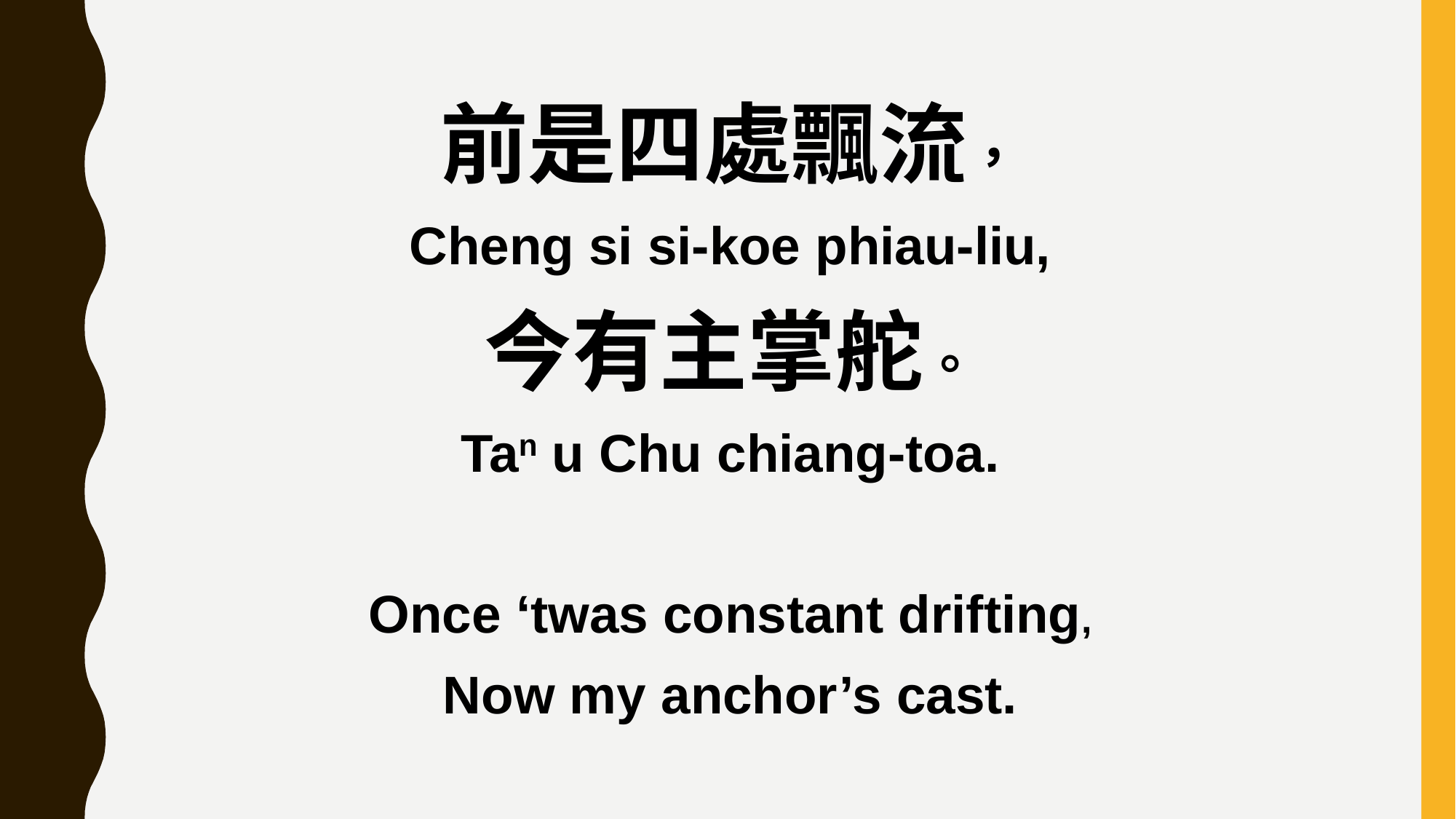

前是四處飄流，
Cheng si si-koe phiau-liu,
今有主掌舵。
Tan u Chu chiang-toa.

Once ‘twas constant drifting,
Now my anchor’s cast.